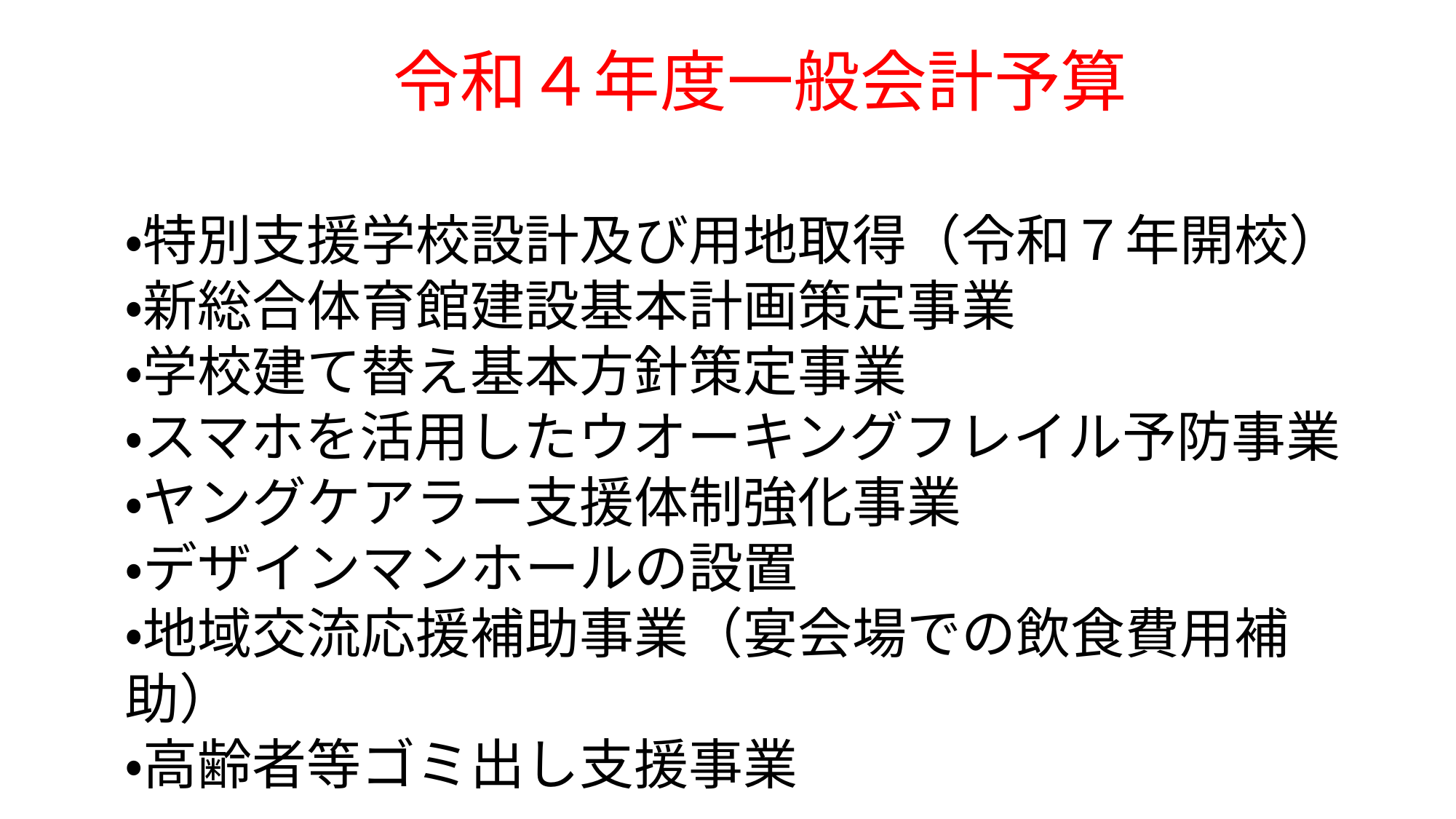

令和４年度一般会計予算
・特別支援学校設計及び用地取得（令和７年開校）
・新総合体育館建設基本計画策定事業
・学校建て替え基本方針策定事業
・スマホを活用したウオーキングフレイル予防事業
・ヤングケアラー支援体制強化事業
・デザインマンホールの設置
・地域交流応援補助事業（宴会場での飲食費用補助）
・高齢者等ゴミ出し支援事業